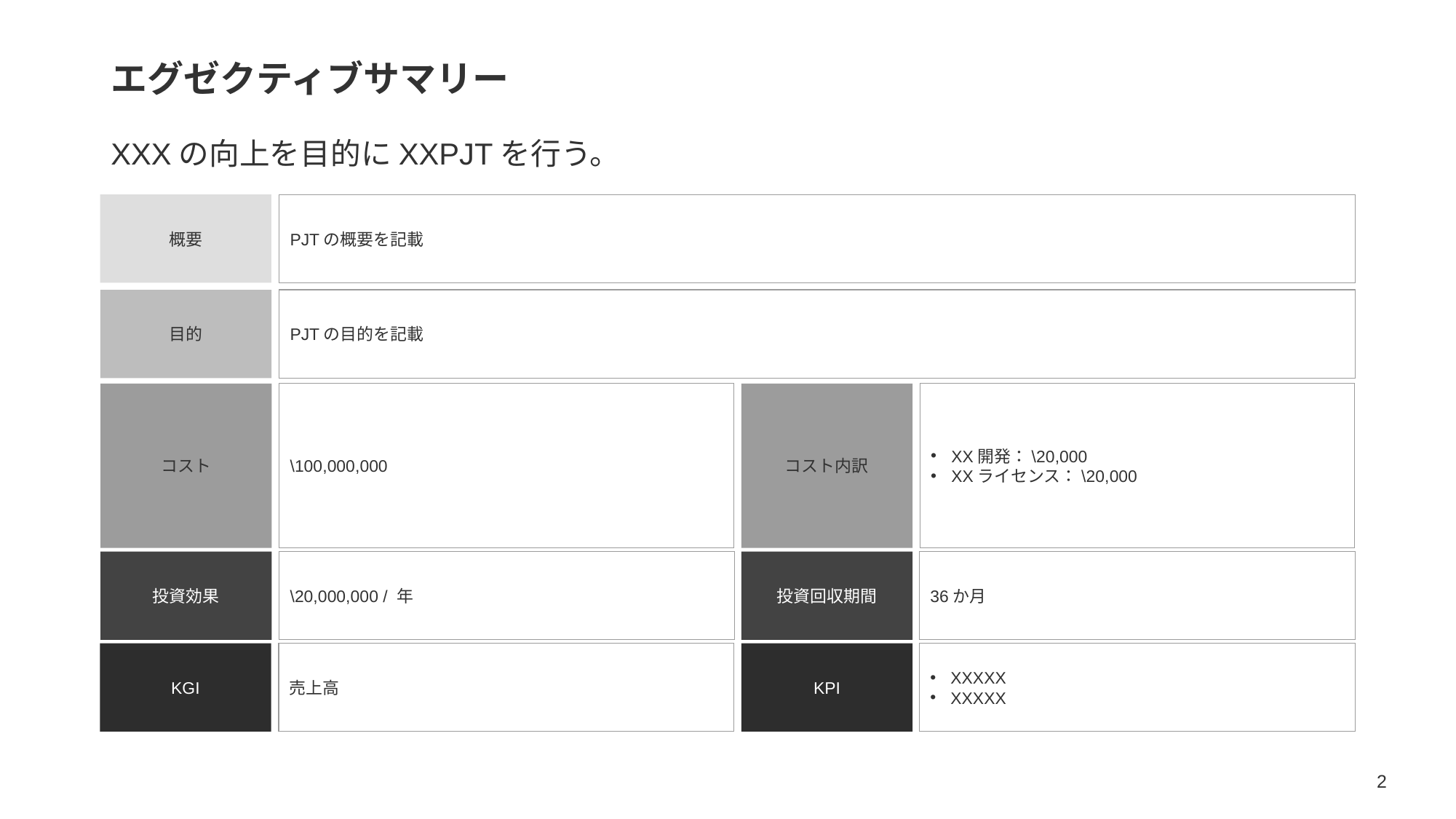

# エグゼクティブサマリー
XXXの向上を目的にXXPJTを行う。
PJTの概要を記載
概要
目的
PJTの目的を記載
コスト
\100,000,000
コスト内訳
XX開発：\20,000
XXライセンス：\20,000
投資効果
\20,000,000 / 年
投資回収期間
36か月
KGI
売上高
KPI
XXXXX
XXXXX
2